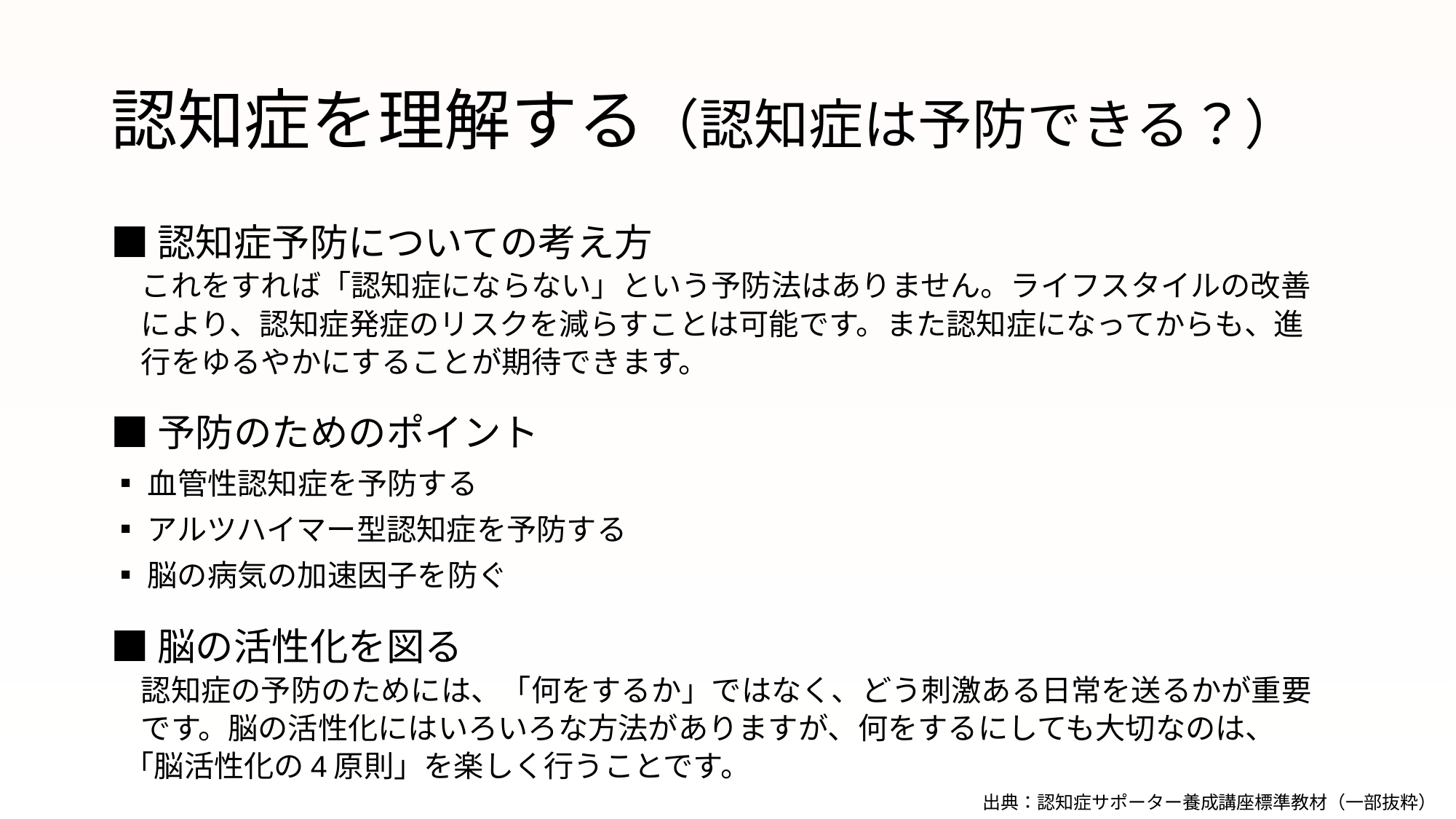

# 認知症を理解する（認知症は予防できる？）
■認知症予防についての考え方
　これをすれば「認知症にならない」という予防法はありません。ライフスタイルの改善
　により、認知症発症のリスクを減らすことは可能です。また認知症になってからも、進
　行をゆるやかにすることが期待できます。

■予防のためのポイント
▪血管性認知症を予防する
▪アルツハイマー型認知症を予防する
▪脳の病気の加速因子を防ぐ

■脳の活性化を図る
　認知症の予防のためには、「何をするか」ではなく、どう刺激ある日常を送るかが重要
　です。脳の活性化にはいろいろな方法がありますが、何をするにしても大切なのは、
 「脳活性化の4原則」を楽しく行うことです。
出典：認知症サポーター養成講座標準教材（一部抜粋）